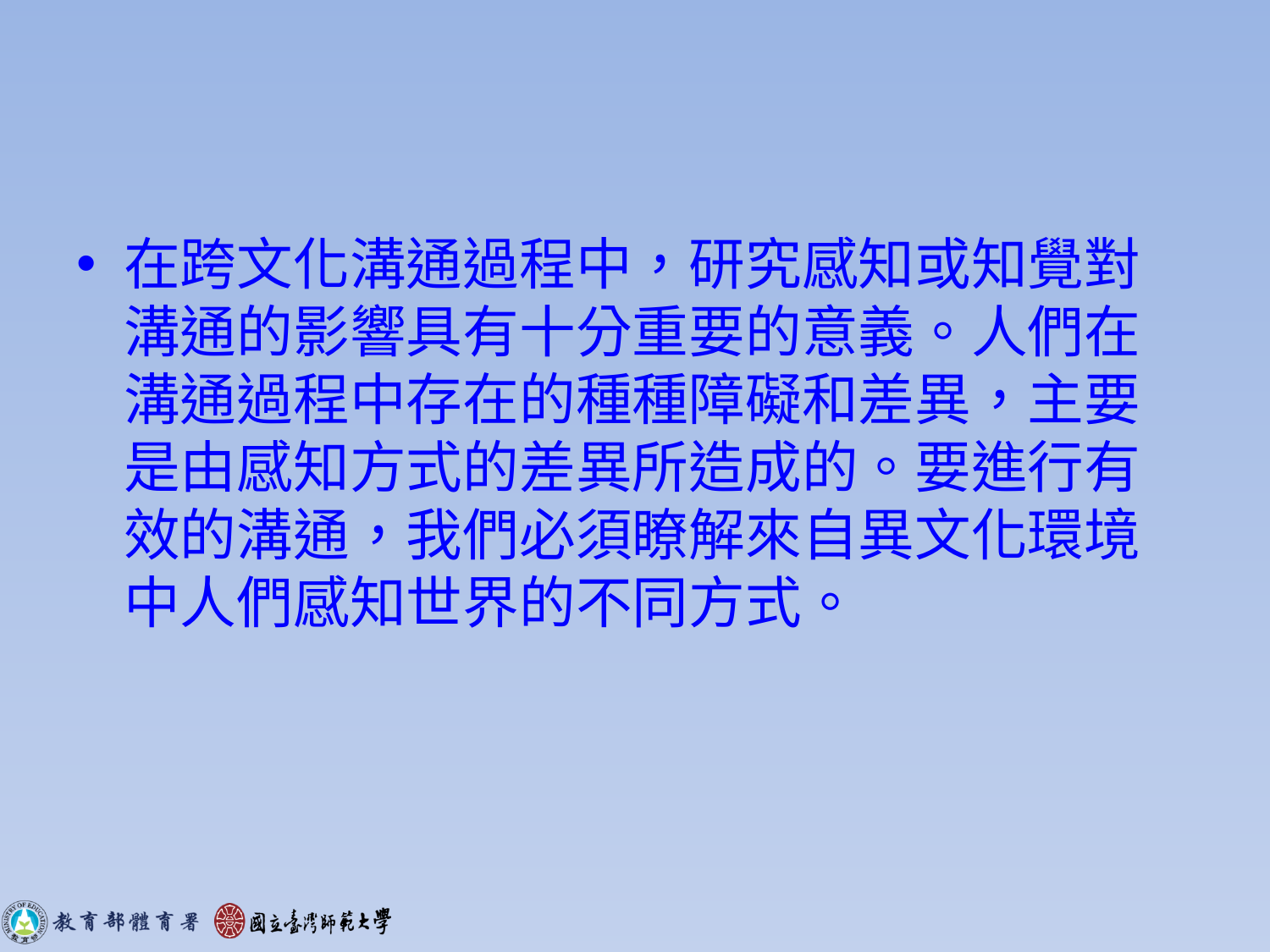

#
在跨文化溝通過程中，研究感知或知覺對溝通的影響具有十分重要的意義。人們在溝通過程中存在的種種障礙和差異，主要是由感知方式的差異所造成的。要進行有效的溝通，我們必須瞭解來自異文化環境中人們感知世界的不同方式。